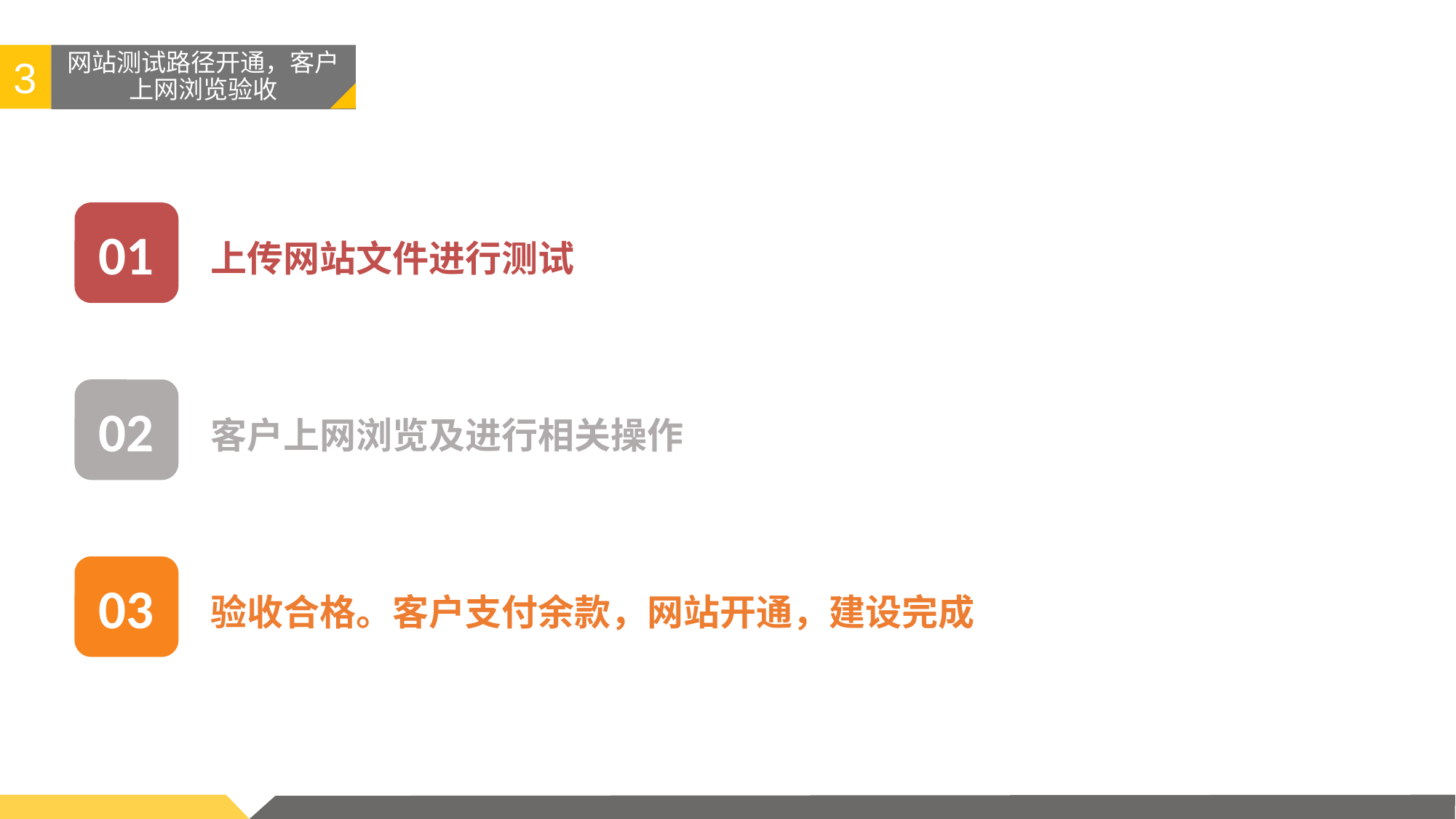

3
# 网站测试路径开通，客户上网浏览验收

01
上传网站文件进行测试
02
客户上网浏览及进行相关操作
03
验收合格。客户支付余款，网站开通，建设完成